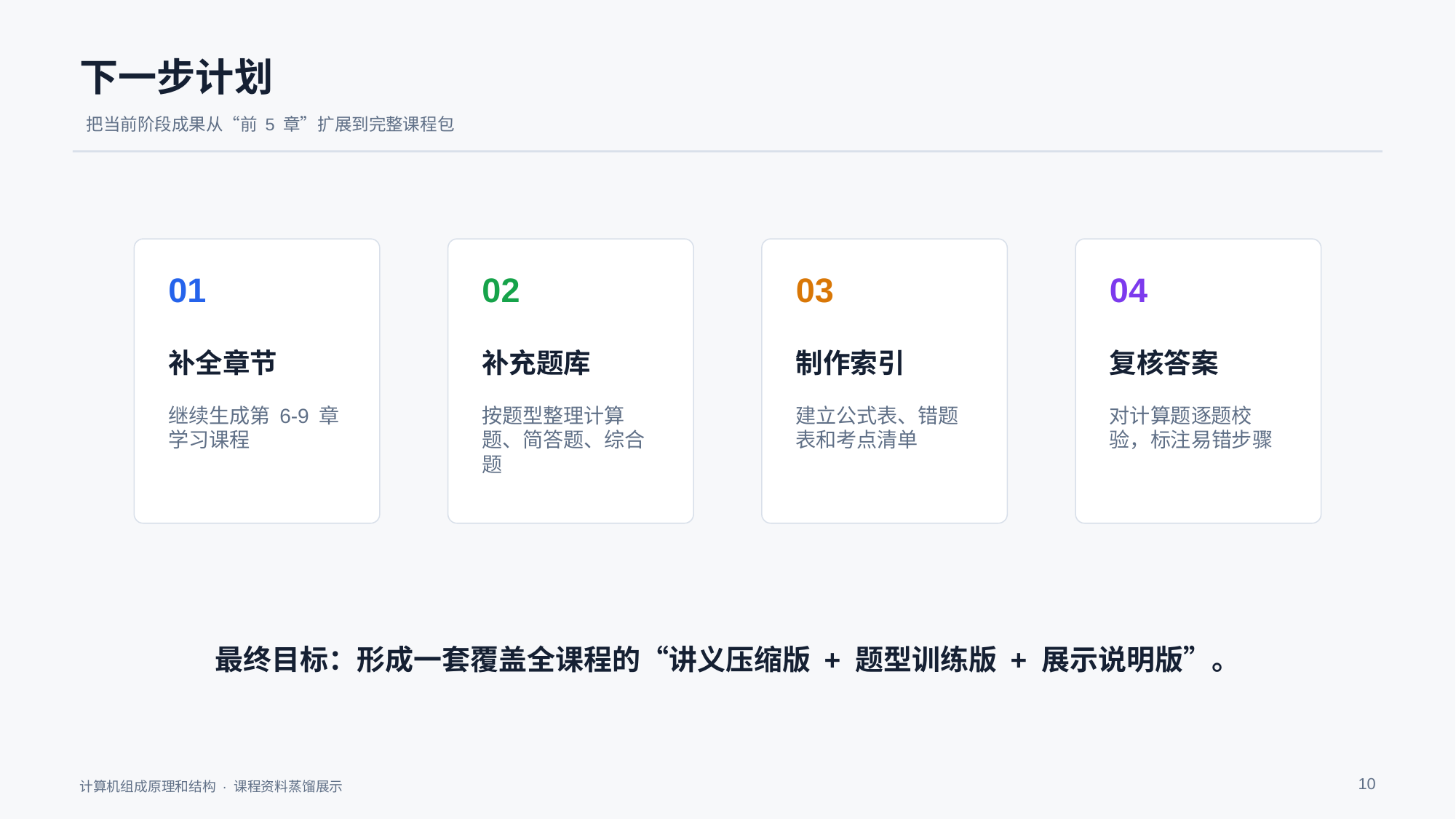

下一步计划
把当前阶段成果从“前 5 章”扩展到完整课程包

01
02
03
04
补全章节
补充题库
制作索引
复核答案
继续生成第 6-9 章学习课程
按题型整理计算题、简答题、综合题
建立公式表、错题表和考点清单
对计算题逐题校验，标注易错步骤
最终目标：形成一套覆盖全课程的“讲义压缩版 + 题型训练版 + 展示说明版”。
10
计算机组成原理和结构 · 课程资料蒸馏展示